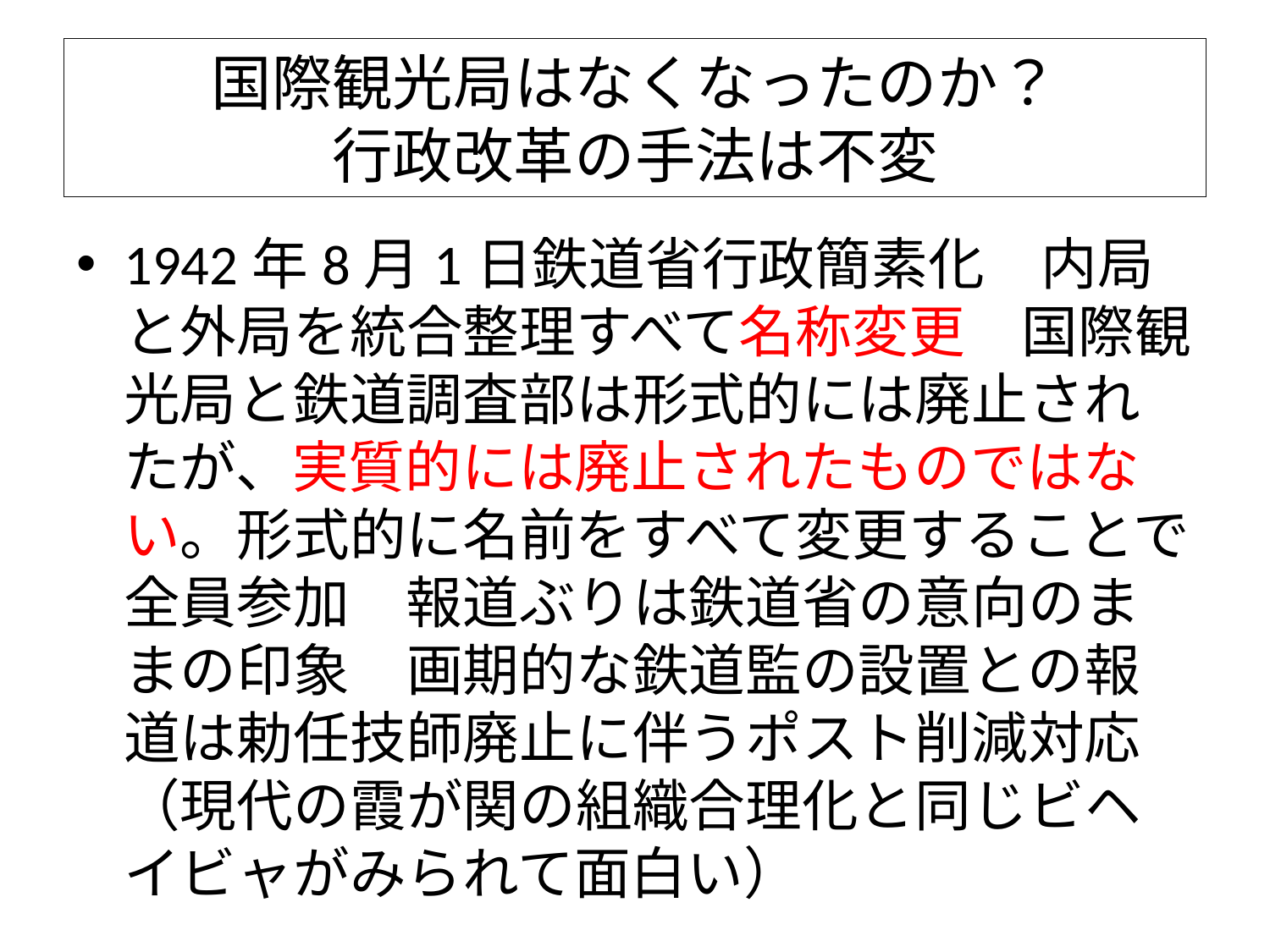

# 国際観光局はなくなったのか？ 行政改革の手法は不変
1942年8月1日鉄道省行政簡素化　内局と外局を統合整理すべて名称変更　国際観光局と鉄道調査部は形式的には廃止されたが、実質的には廃止されたものではない。形式的に名前をすべて変更することで全員参加　報道ぶりは鉄道省の意向のままの印象　画期的な鉄道監の設置との報道は勅任技師廃止に伴うポスト削減対応（現代の霞が関の組織合理化と同じビヘイビャがみられて面白い）